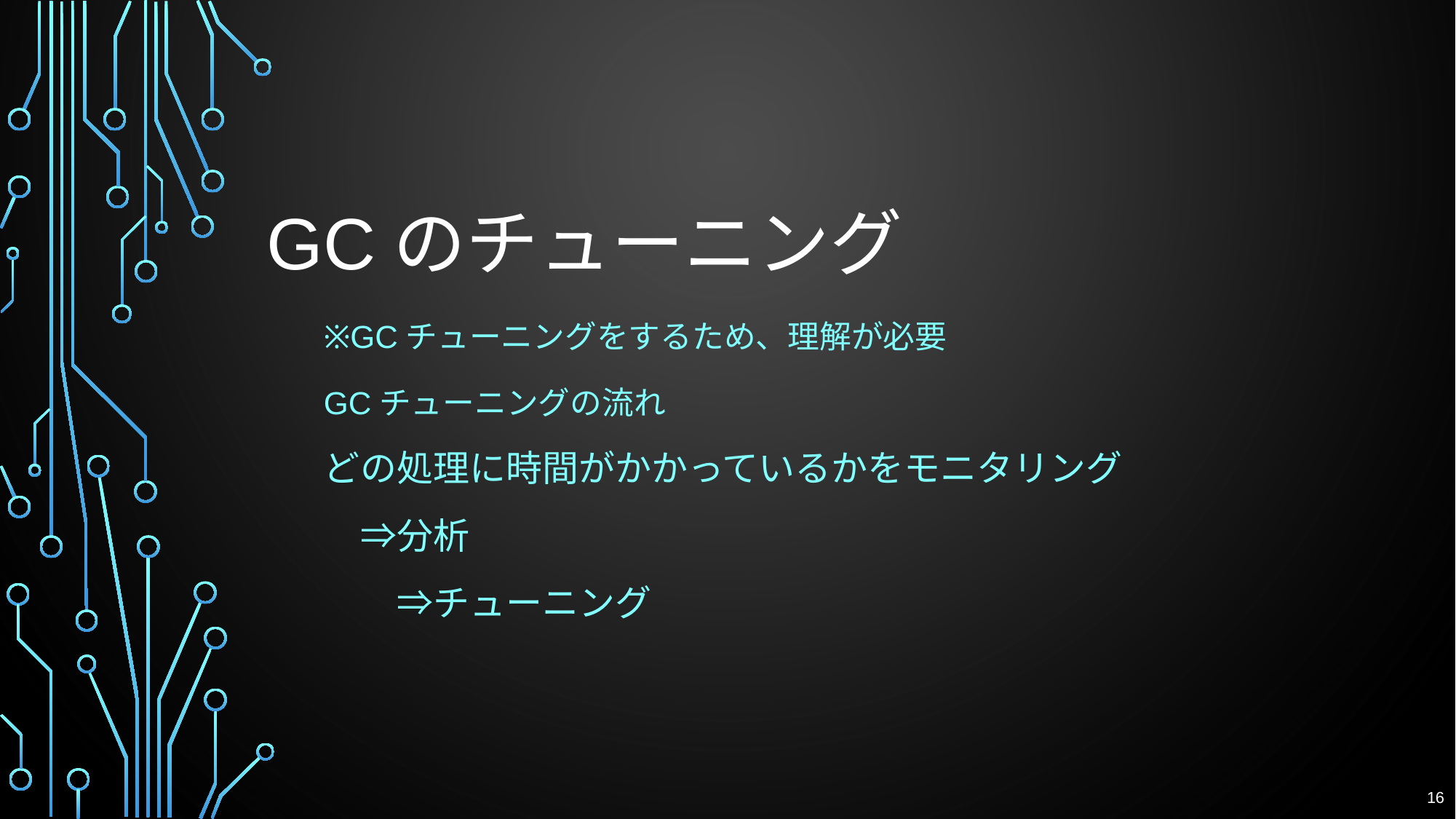

# GCのチューニング
※GCチューニングをするため、理解が必要
GCチューニングの流れ
どの処理に時間がかかっているかをモニタリング
　⇒分析
　　⇒チューニング
16